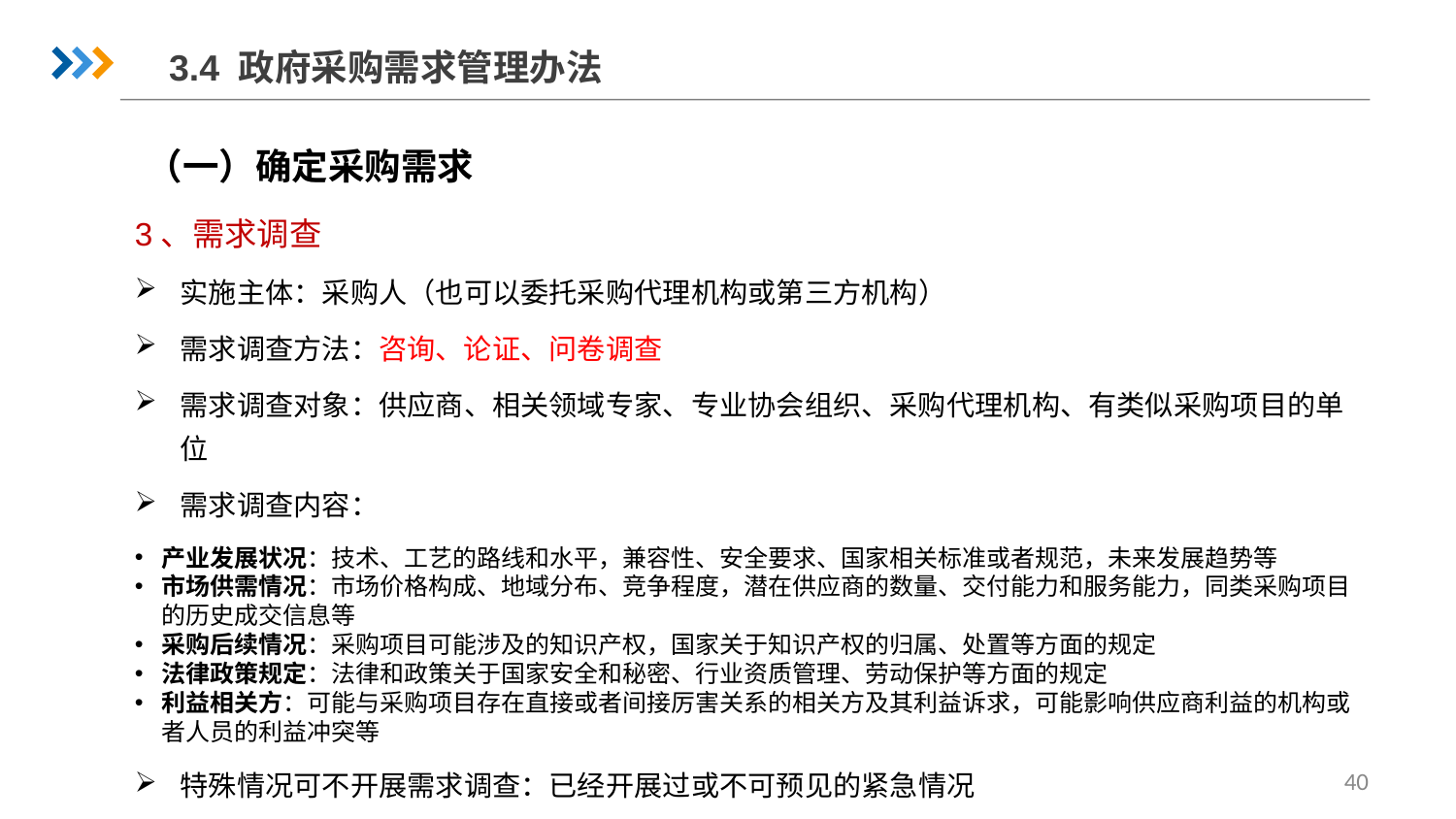

3.4 政府采购需求管理办法

（一）确定采购需求
3、需求调查
实施主体：采购人（也可以委托采购代理机构或第三方机构）
需求调查方法：咨询、论证、问卷调查
需求调查对象：供应商、相关领域专家、专业协会组织、采购代理机构、有类似采购项目的单位
需求调查内容：
产业发展状况：技术、工艺的路线和水平，兼容性、安全要求、国家相关标准或者规范，未来发展趋势等
市场供需情况：市场价格构成、地域分布、竞争程度，潜在供应商的数量、交付能力和服务能力，同类采购项目的历史成交信息等
采购后续情况：采购项目可能涉及的知识产权，国家关于知识产权的归属、处置等方面的规定
法律政策规定：法律和政策关于国家安全和秘密、行业资质管理、劳动保护等方面的规定
利益相关方：可能与采购项目存在直接或者间接厉害关系的相关方及其利益诉求，可能影响供应商利益的机构或者人员的利益冲突等
特殊情况可不开展需求调查：已经开展过或不可预见的紧急情况

40